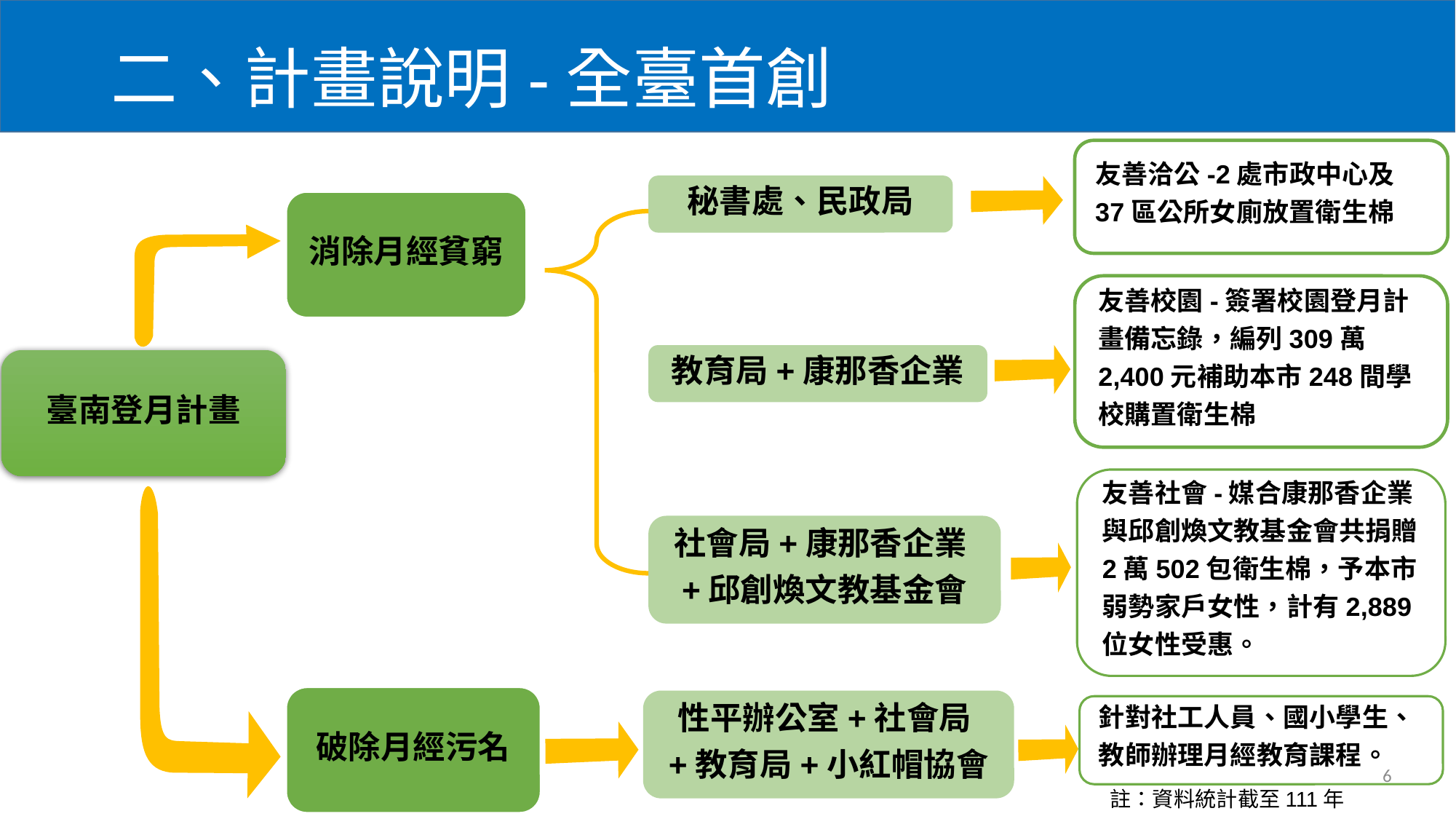

# 二、計畫說明-全臺首創
友善洽公-2處市政中心及37區公所女廁放置衛生棉

秘書處、民政局
消除月經貧窮

友善校園-簽署校園登月計畫備忘錄，編列309萬2,400元補助本市248間學校購置衛生棉

教育局+康那香企業
臺南登月計畫
友善社會-媒合康那香企業與邱創煥文教基金會共捐贈2萬502包衛生棉，予本市弱勢家戶女性，計有2,889位女性受惠。

社會局+康那香企業+邱創煥文教基金會

破除月經污名
性平辦公室+社會局+教育局+小紅帽協會
針對社工人員、國小學生、教師辦理月經教育課程。

6
註：資料統計截至111年